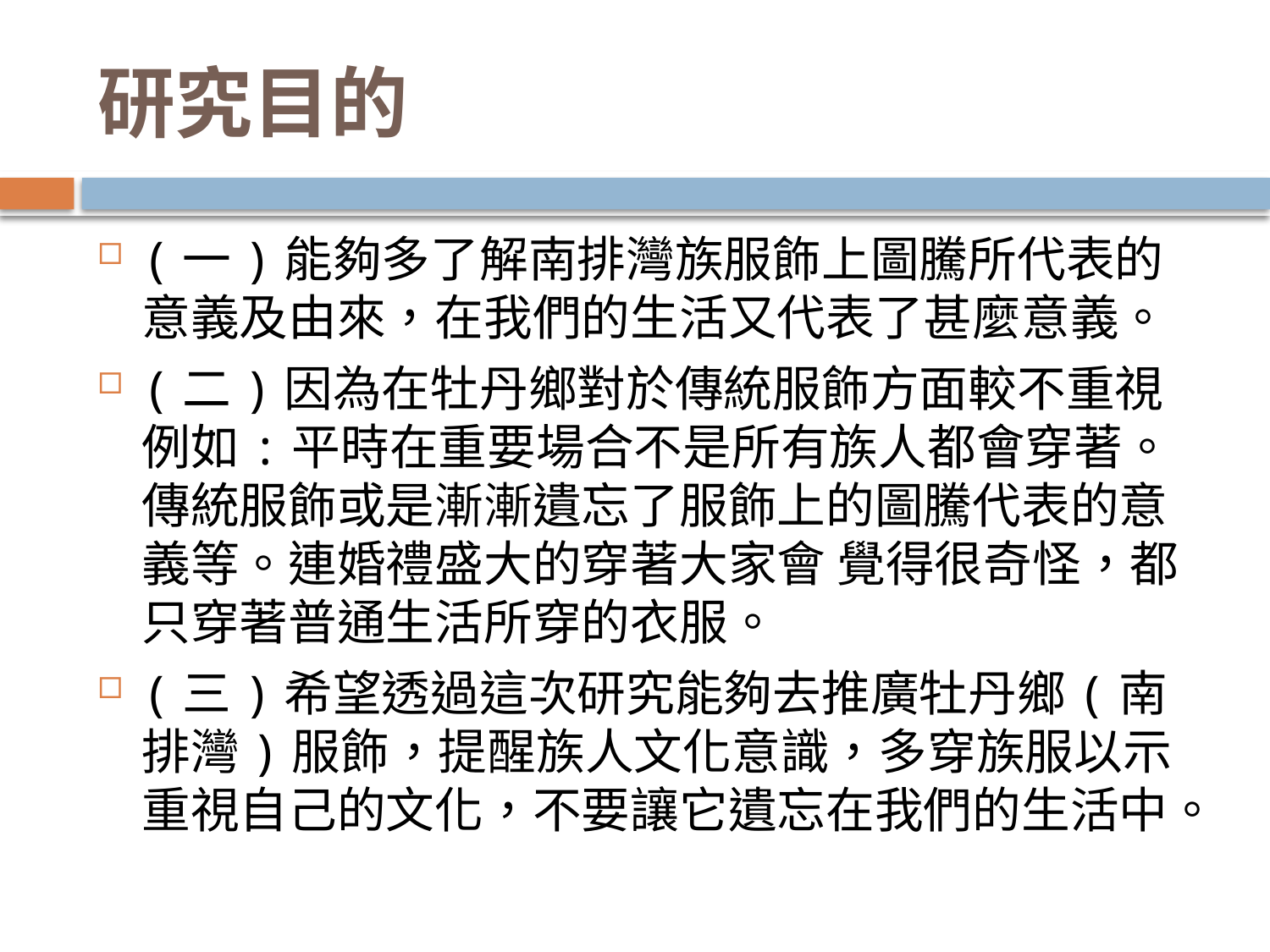

# 研究目的
(一)能夠多了解南排灣族服飾上圖騰所代表的意義及由來，在我們的生活又代表了甚麼意義。
(二)因為在牡丹鄉對於傳統服飾方面較不重視例如:平時在重要場合不是所有族人都會穿著。傳統服飾或是漸漸遺忘了服飾上的圖騰代表的意義等。連婚禮盛大的穿著大家會 覺得很奇怪，都只穿著普通生活所穿的衣服。
(三)希望透過這次研究能夠去推廣牡丹鄉(南排灣)服飾，提醒族人文化意識，多穿族服以示重視自己的文化，不要讓它遺忘在我們的生活中。